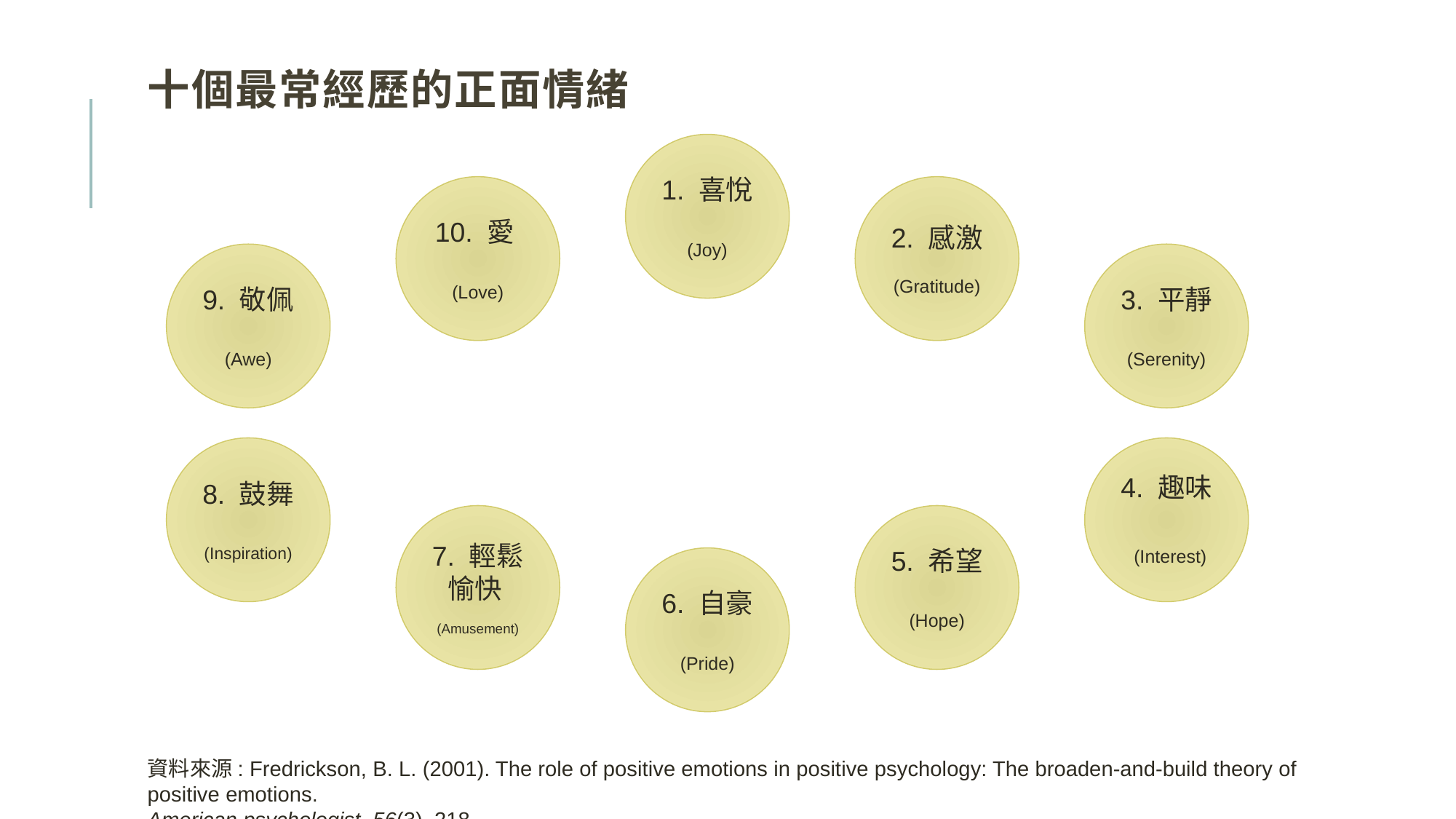

# 十個最常經歷的正面情緒
1. 喜悅

(Joy)
10. 愛

(Love)
2. 感激

(Gratitude)
9. 敬佩

(Awe)
3. 平靜

(Serenity)
8. 鼓舞

(Inspiration)
4. 趣味

 (Interest)
7. 輕鬆
愉快

(Amusement)
5. 希望

(Hope)
6. 自豪

(Pride)
資料來源: Fredrickson, B. L. (2001). The role of positive emotions in positive psychology: The broaden-and-build theory of positive emotions. 
American psychologist, 56(3), 218.